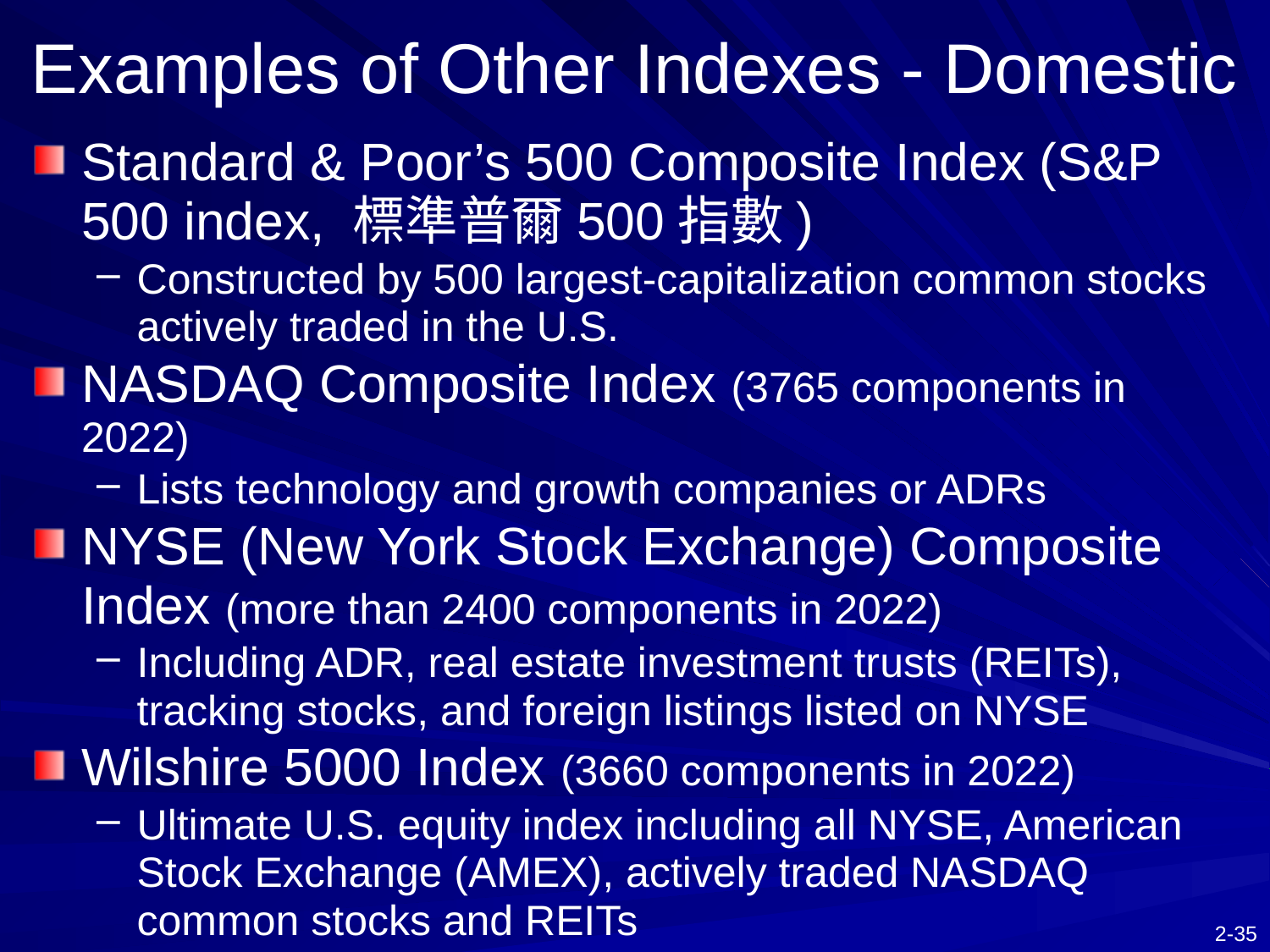

# Examples of Other Indexes - Domestic
Standard & Poor’s 500 Composite Index (S&P 500 index, 標準普爾500指數)
Constructed by 500 largest-capitalization common stocks actively traded in the U.S.
NASDAQ Composite Index (3765 components in 2022)
Lists technology and growth companies or ADRs
NYSE (New York Stock Exchange) Composite Index (more than 2400 components in 2022)
Including ADR, real estate investment trusts (REITs), tracking stocks, and foreign listings listed on NYSE
Wilshire 5000 Index (3660 components in 2022)
Ultimate U.S. equity index including all NYSE, American Stock Exchange (AMEX), actively traded NASDAQ common stocks and REITs
※ All above are market value-weighted indexes